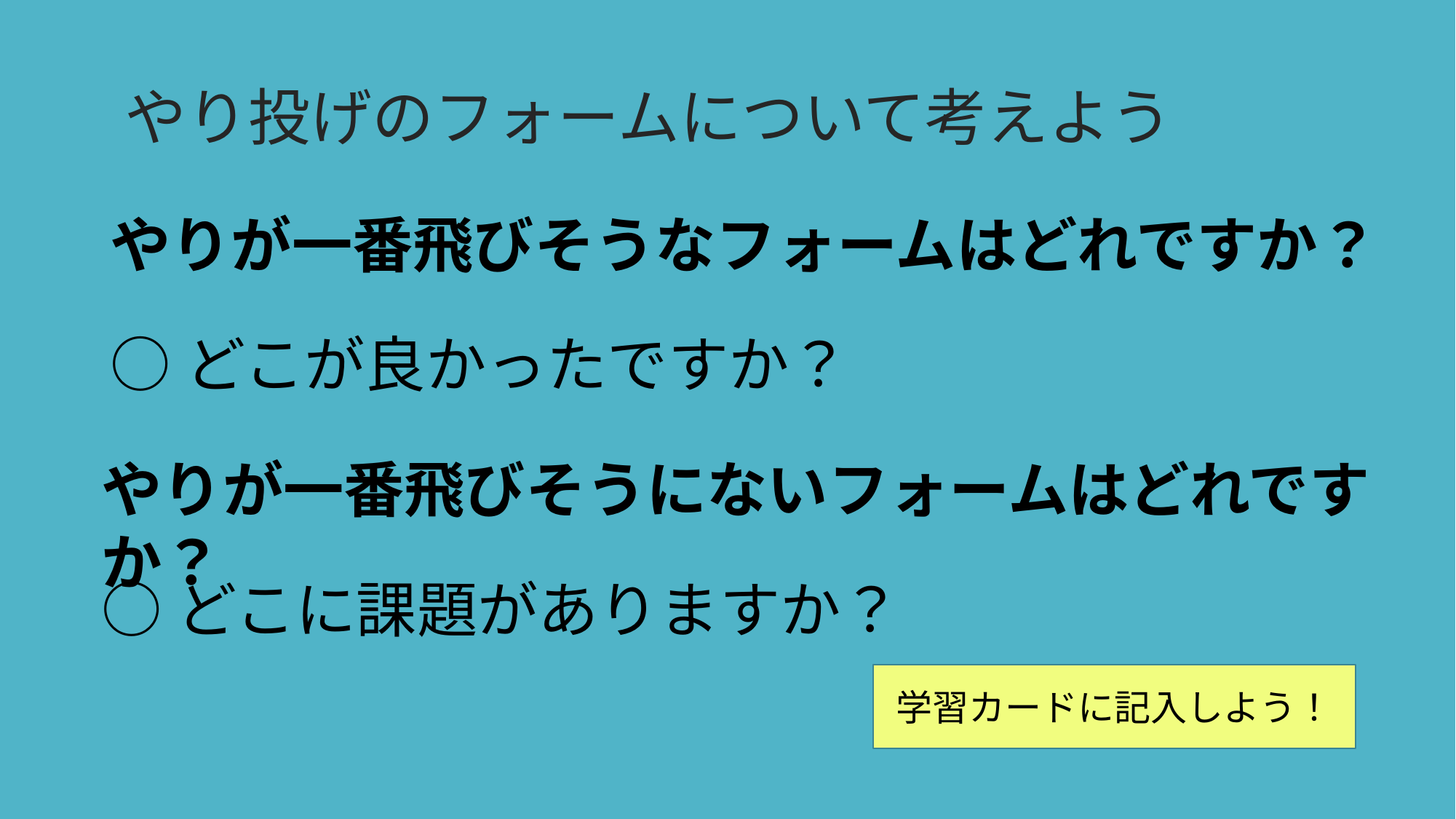

やり投げのフォームについて考えよう
やりが一番飛びそうなフォームはどれですか？
○どこが良かったですか？
やりが一番飛びそうにないフォームはどれですか？
○どこに課題がありますか？
学習カードに記入しよう！